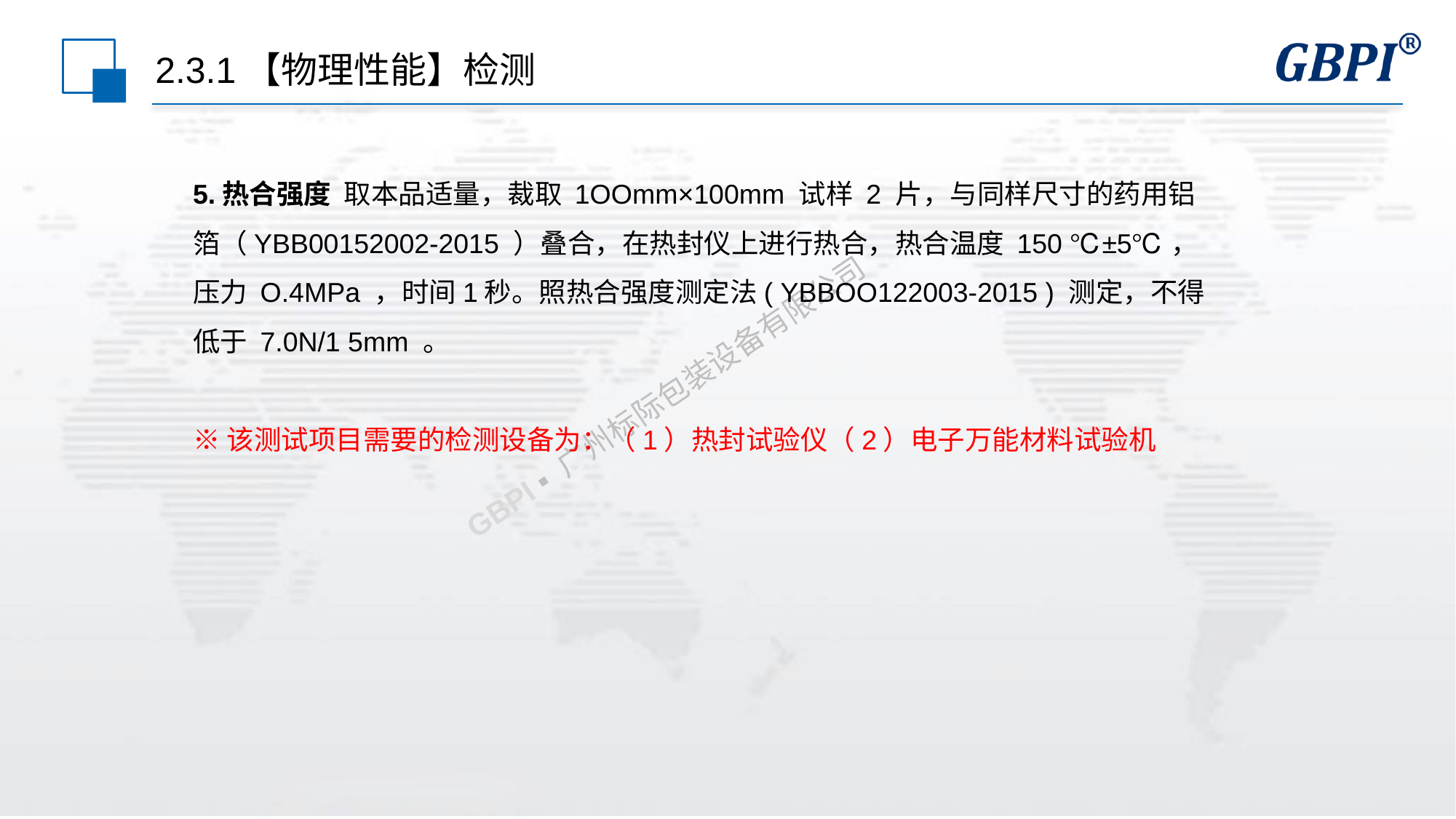

# 2.3.1【物理性能】检测
5.热合强度  取本品适量，裁取 1OOmm×100mm 试样 2 片，与同样尺寸的药用铝箔（YBB00152002-2015 ）叠合，在热封仪上进行热合，热合温度 150 ℃±5℃，压力 O.4MPa ，时间1秒。照热合强度测定法( YBBOO122003-2015 ) 测定，不得低于 7.0N/1 5mm 。

※该测试项目需要的检测设备为：（1）热封试验仪（2）电子万能材料试验机